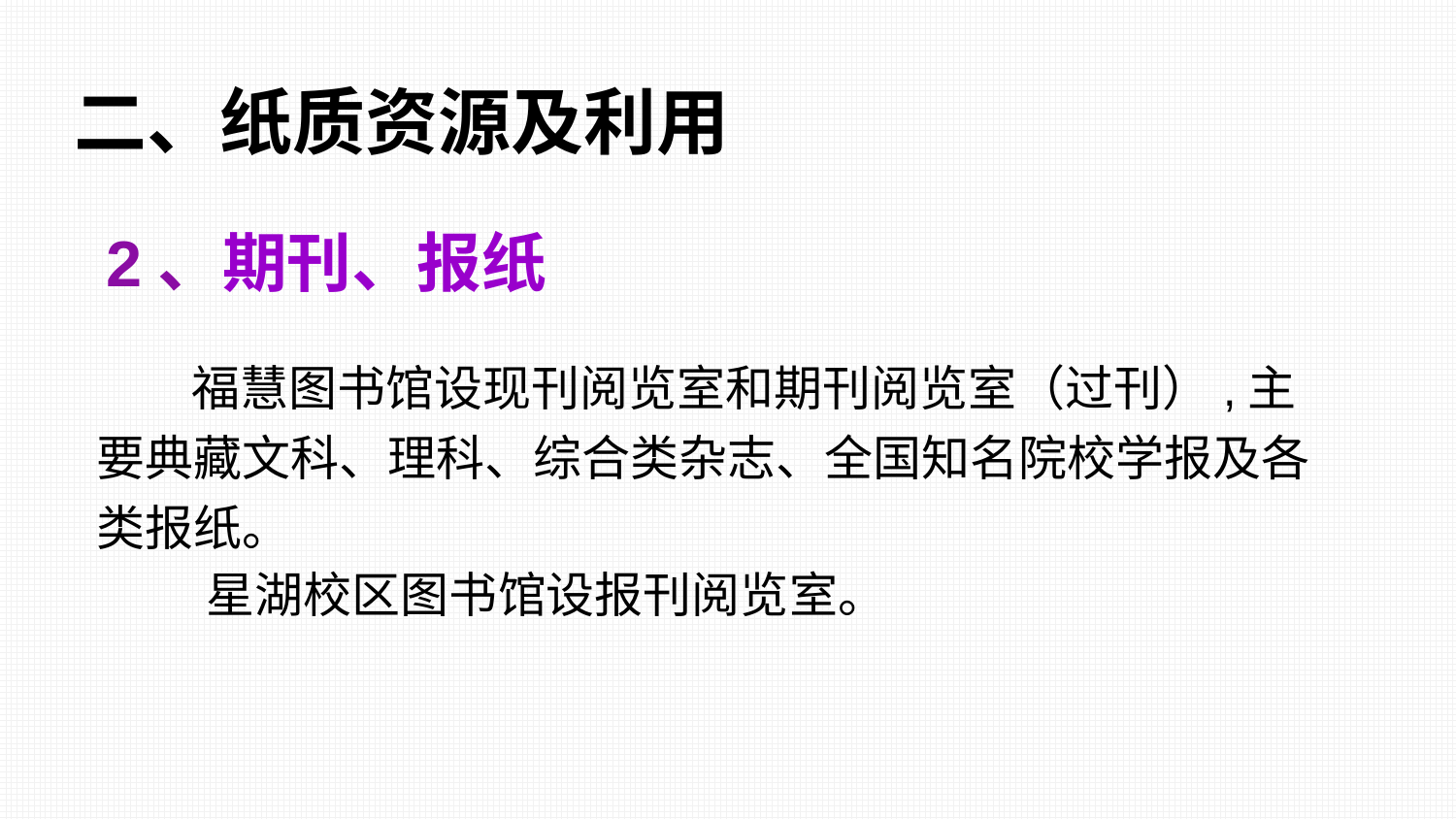

# 二、纸质资源及利用
2、期刊、报纸
                      福慧图书馆设现刊阅览室和期刊阅览室（过刊）,主要典藏文科、理科、综合类杂志、全国知名院校学报及各类报纸。
         星湖校区图书馆设报刊阅览室。

37